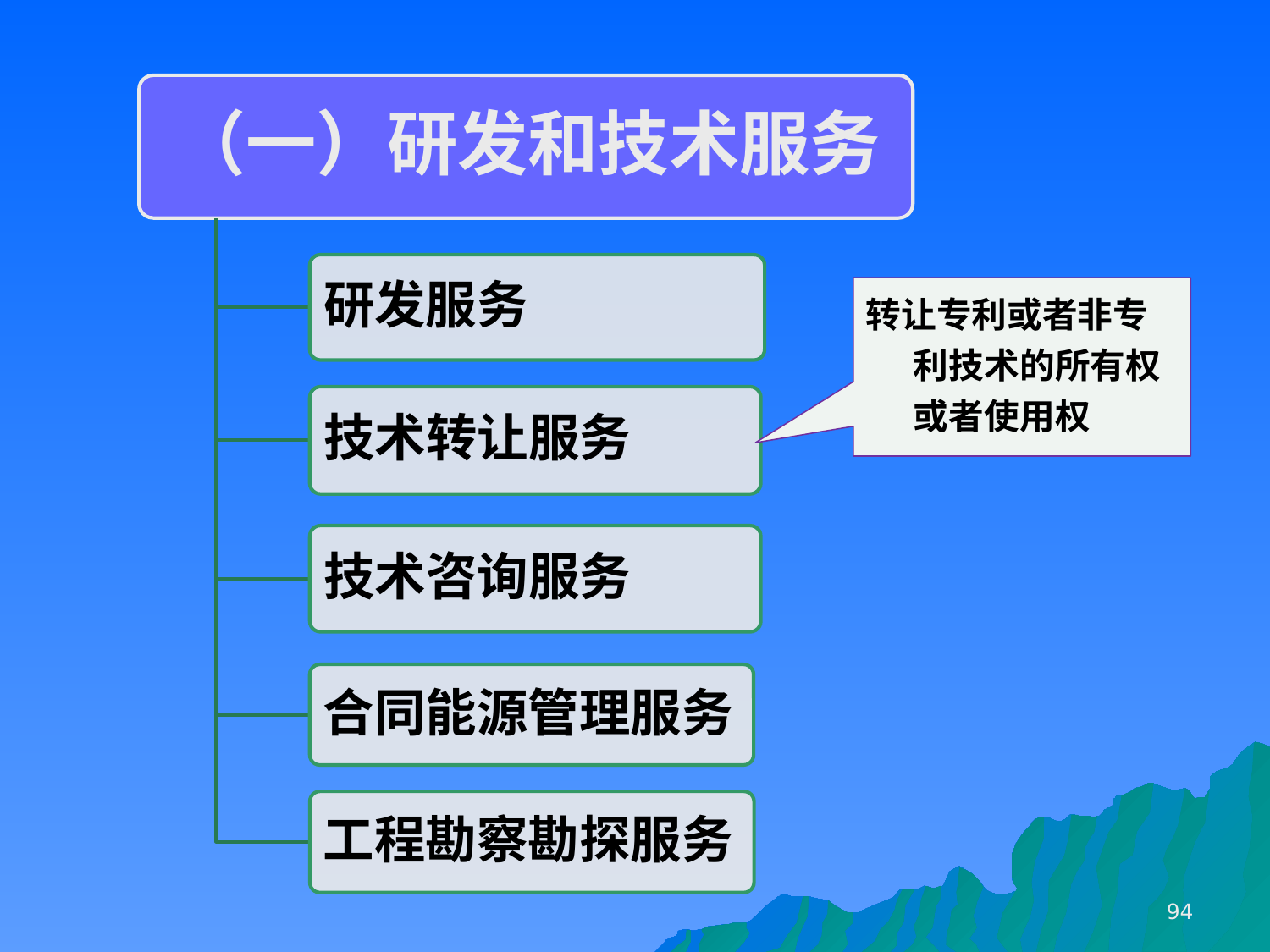

（一）研发和技术服务
研发服务
技术转让服务
技术咨询服务
合同能源管理服务
工程勘察勘探服务
转让专利或者非专利技术的所有权或者使用权
94